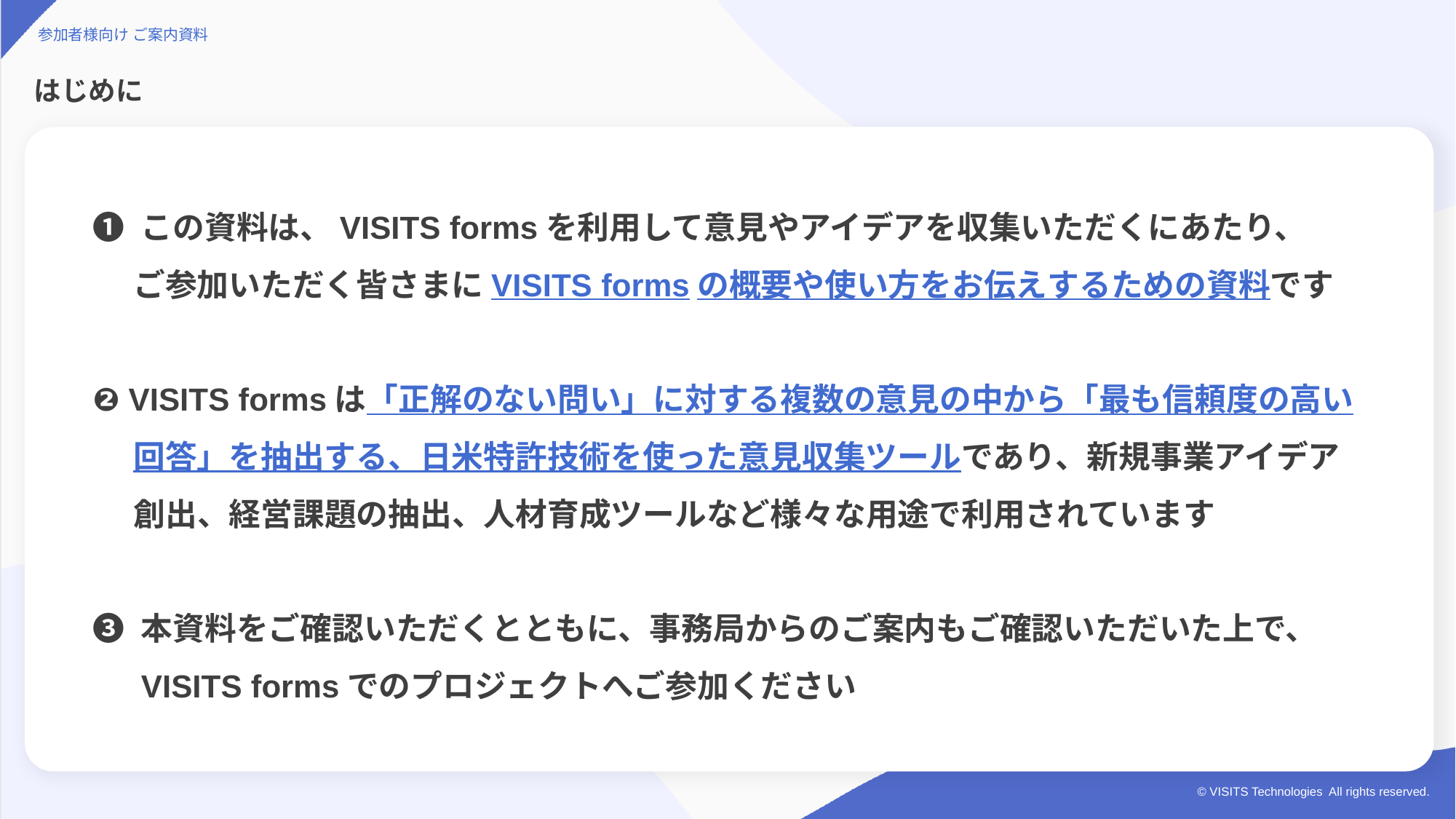

参加者様向け ご案内資料
# はじめに
❶ この資料は、VISITS formsを利用して意見やアイデアを収集いただくにあたり、
　 ご参加いただく皆さまにVISITS formsの概要や使い方をお伝えするための資料です

❷ VISITS formsは「正解のない問い」に対する複数の意見の中から「最も信頼度の高い
　 回答」を抽出する、日米特許技術を使った意見収集ツールであり、新規事業アイデア
　 創出、経営課題の抽出、人材育成ツールなど様々な用途で利用されています

❸ 本資料をご確認いただくとともに、事務局からのご案内もご確認いただいた上で、
　 VISITS formsでのプロジェクトへご参加ください
© VISITS Technologies  All rights reserved.